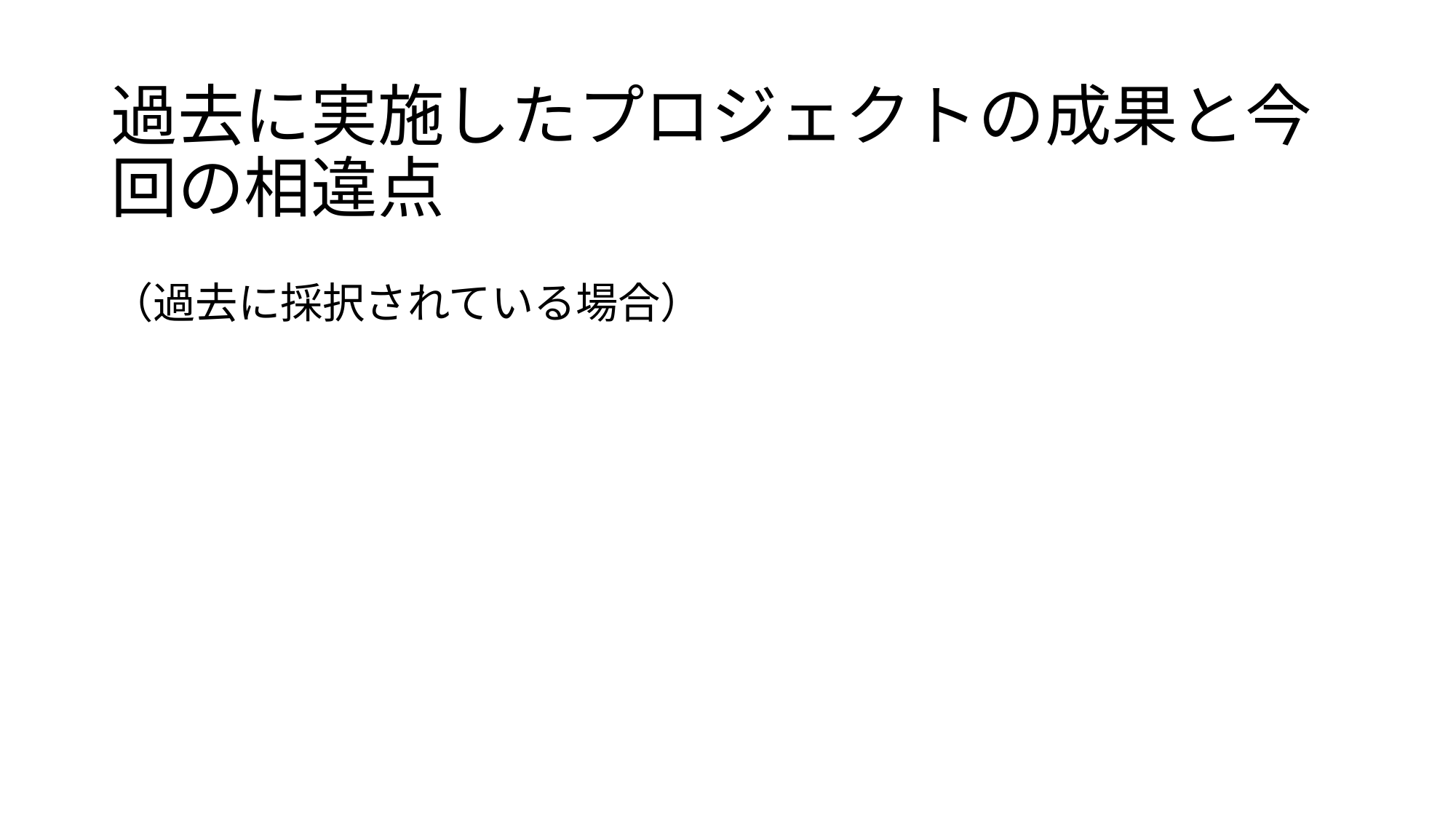

# 過去に実施したプロジェクトの成果と今回の相違点
（過去に採択されている場合）